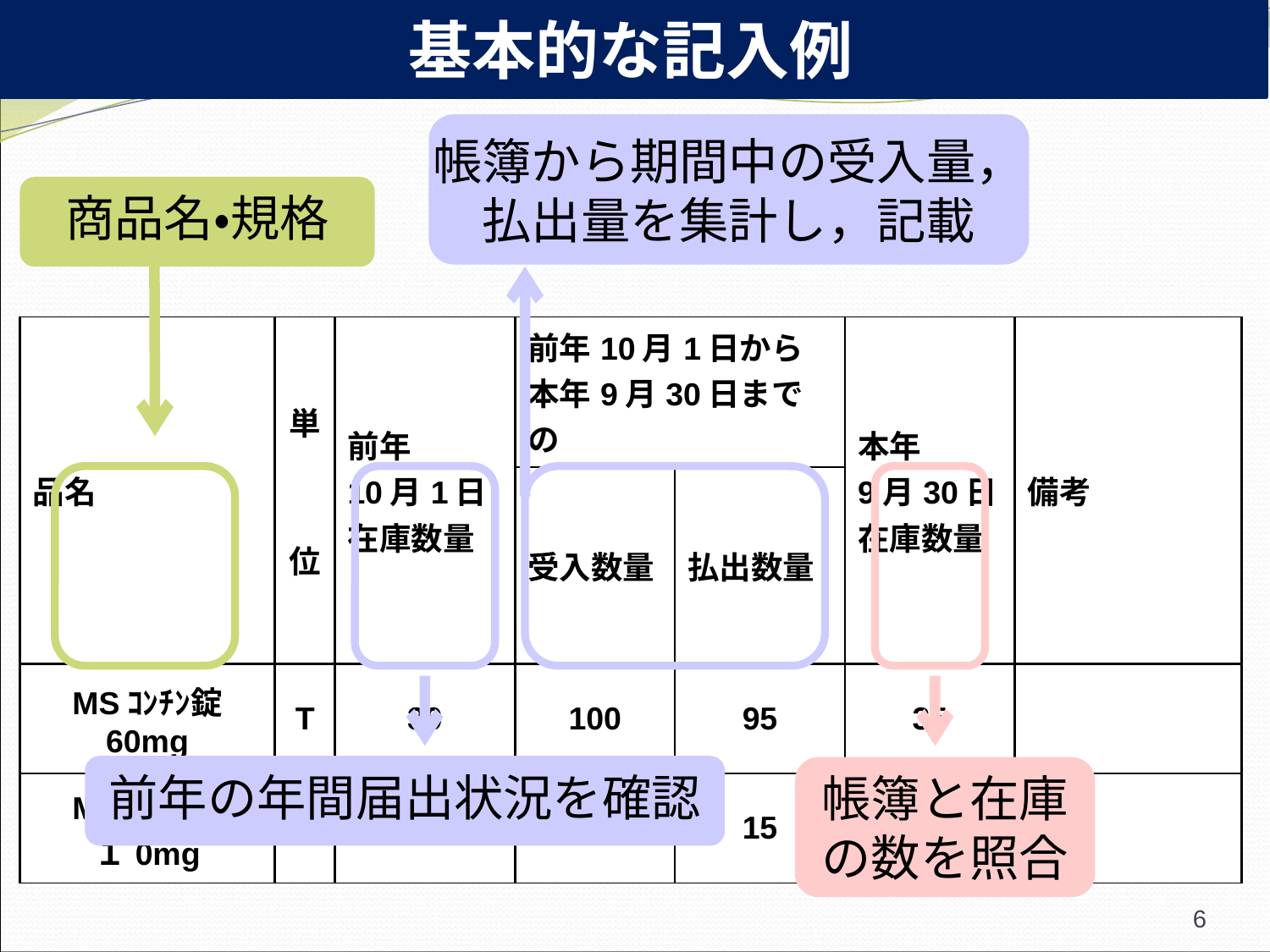

基本的な記入例
帳簿から期間中の受入量，
払出量を集計し，記載
商品名・規格

| 品名 | 単　　位 | 前年 10月1日 在庫数量 | 前年10月1日から 本年9月30日までの |  | 本年 9月30日 在庫数量 | 備考 |
| --- | --- | --- | --- | --- | --- | --- |
|  |  |  | 受入数量 | 払出数量 |  |  |
| MSｺﾝﾁﾝ錠 60mg | T | 30 | 100 | 95 | 35 |  |
| MSｺﾝﾁﾝ錠 １0mg | T | 18 | 0 | 15 | 3 |  |

前年の年間届出状況を確認
帳簿と在庫
の数を照合
6